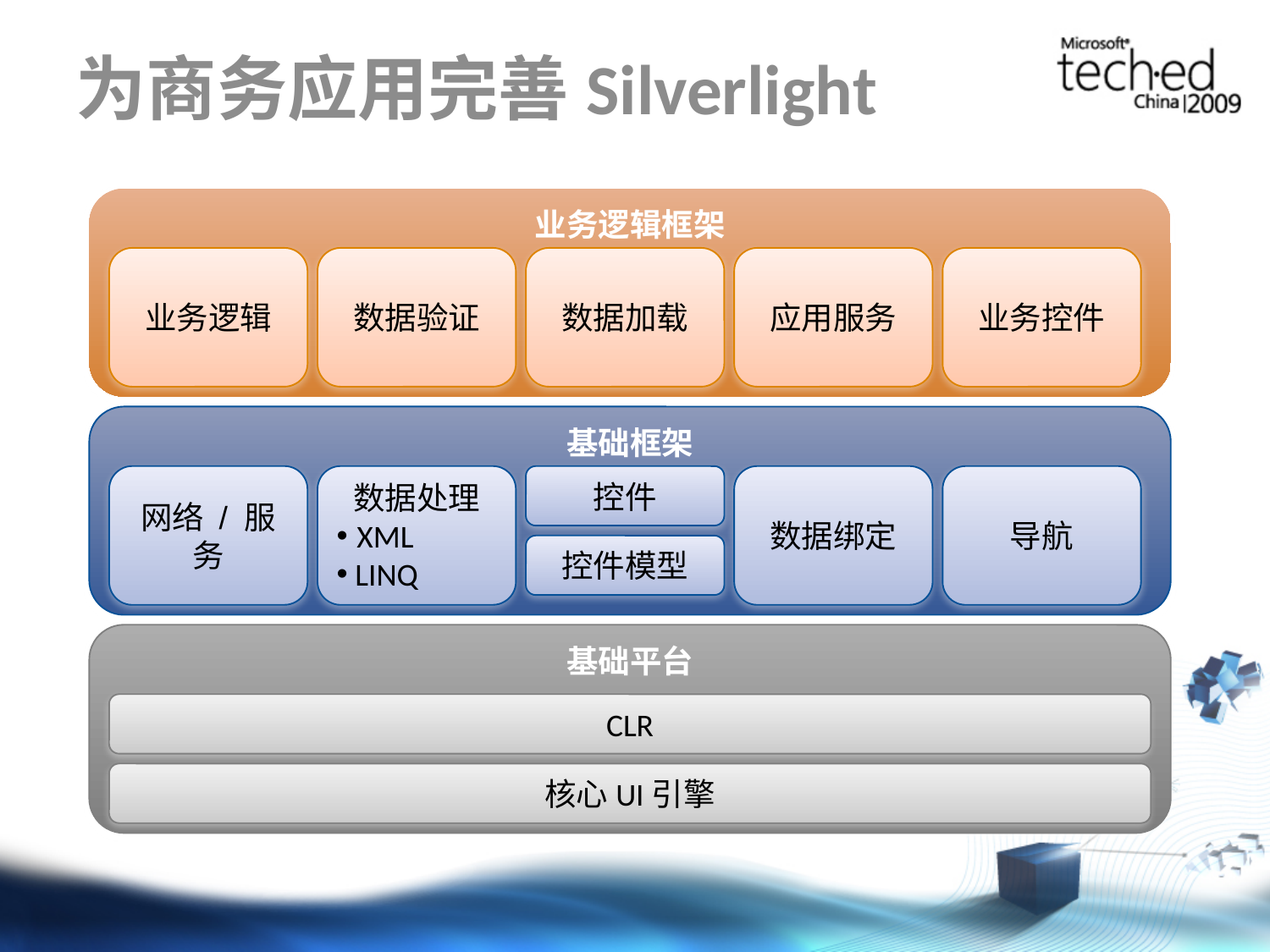

# 为商务应用完善Silverlight
业务逻辑框架
业务逻辑
数据验证
数据加载
应用服务
业务控件
基础框架
网络 / 服务
数据处理
 XML
 LINQ
控件
数据绑定
导航
控件模型
基础平台
CLR
核心UI引擎